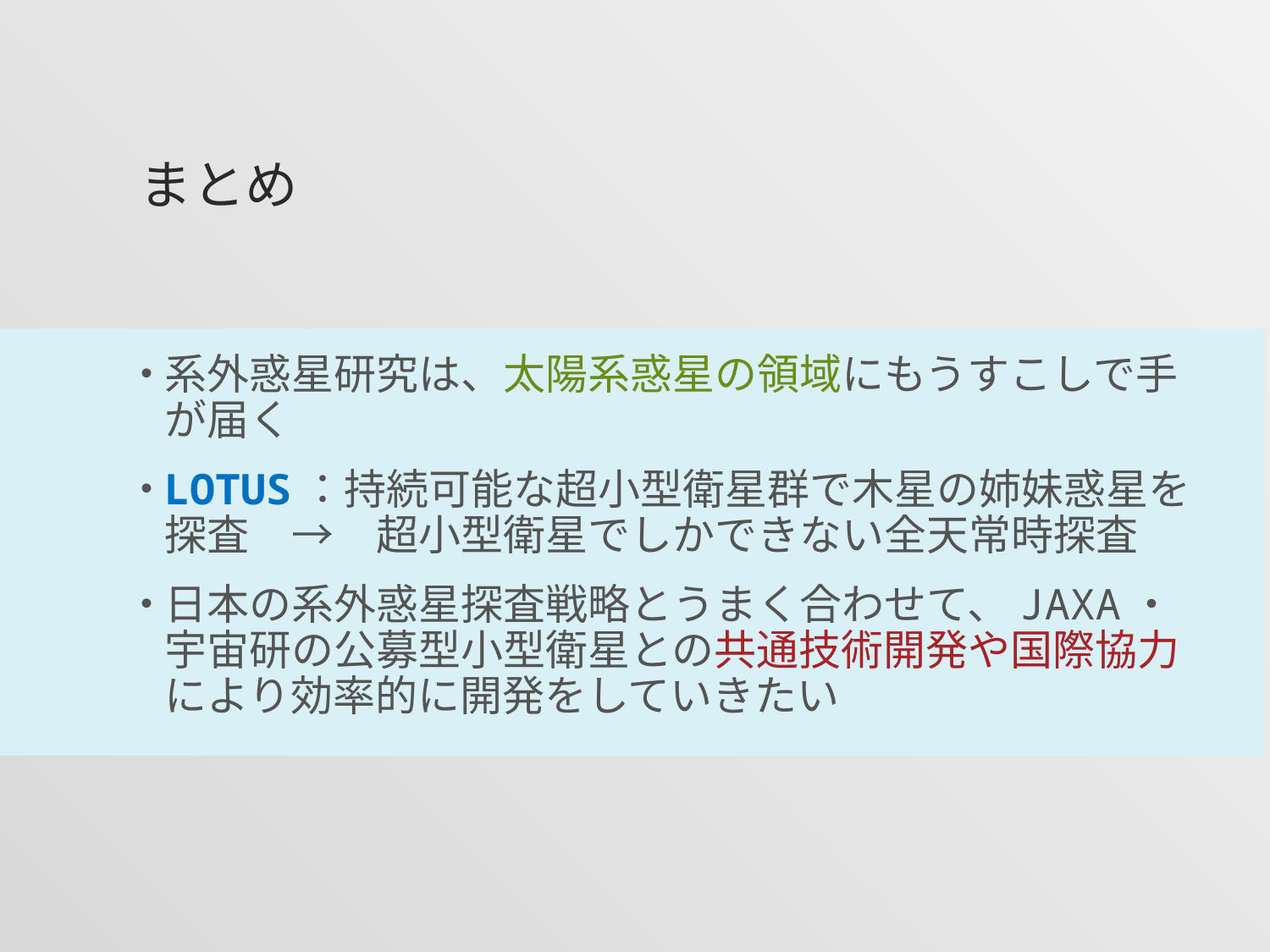

# まとめ

系外惑星研究は、太陽系惑星の領域にもうすこしで手が届く
LOTUS：持続可能な超小型衛星群で木星の姉妹惑星を探査　→　超小型衛星でしかできない全天常時探査
日本の系外惑星探査戦略とうまく合わせて、JAXA・宇宙研の公募型小型衛星との共通技術開発や国際協力により効率的に開発をしていきたい